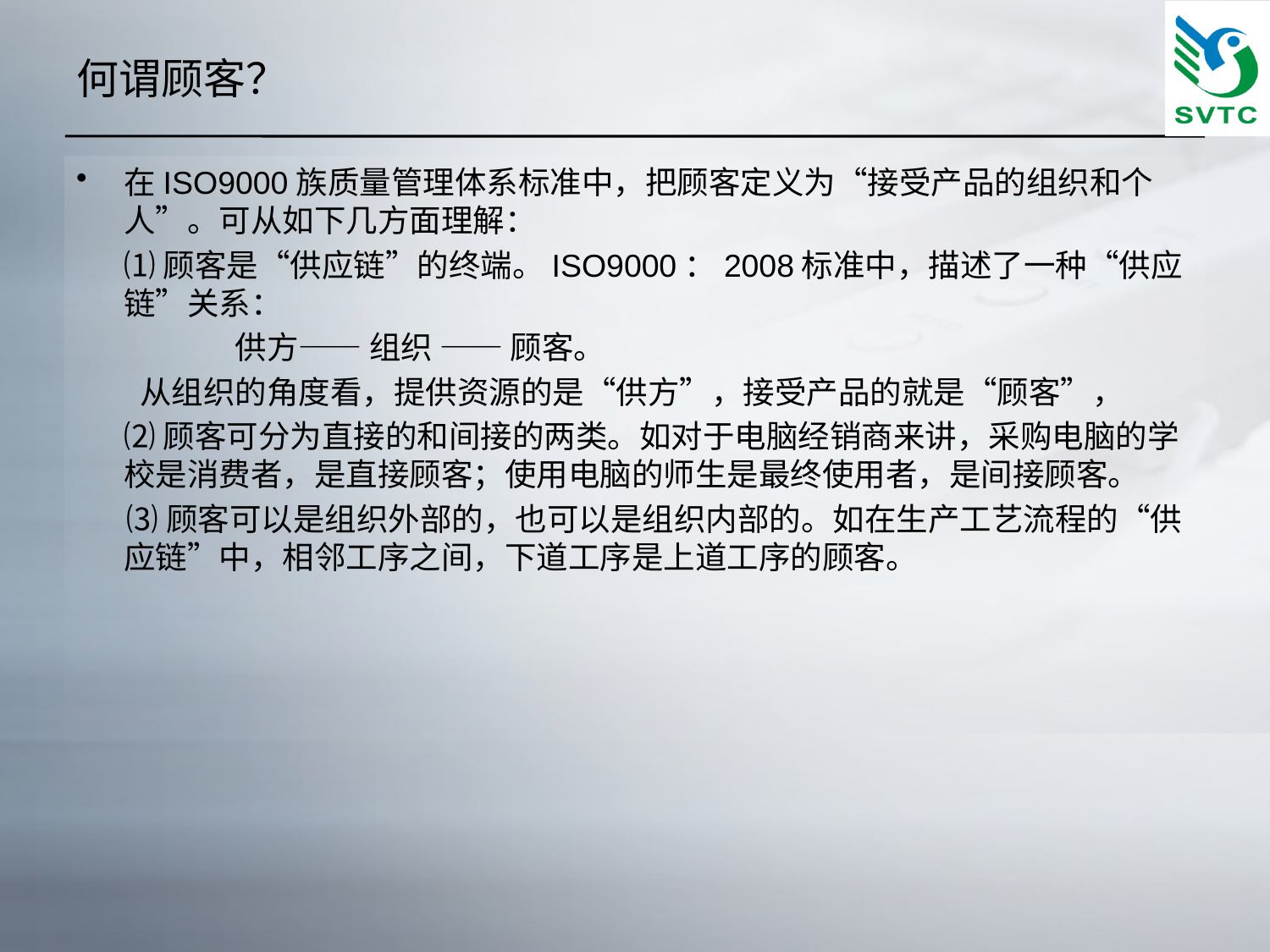

# 何谓顾客？
在ISO9000族质量管理体系标准中，把顾客定义为“接受产品的组织和个人”。可从如下几方面理解：
	⑴顾客是“供应链”的终端。ISO9000：2008标准中，描述了一种“供应链”关系：
                     供方—— 组织 —— 顾客。
从组织的角度看，提供资源的是“供方”，接受产品的就是“顾客”，
	⑵顾客可分为直接的和间接的两类。如对于电脑经销商来讲，采购电脑的学校是消费者，是直接顾客；使用电脑的师生是最终使用者，是间接顾客。
       ⑶顾客可以是组织外部的，也可以是组织内部的。如在生产工艺流程的“供应链”中，相邻工序之间，下道工序是上道工序的顾客。